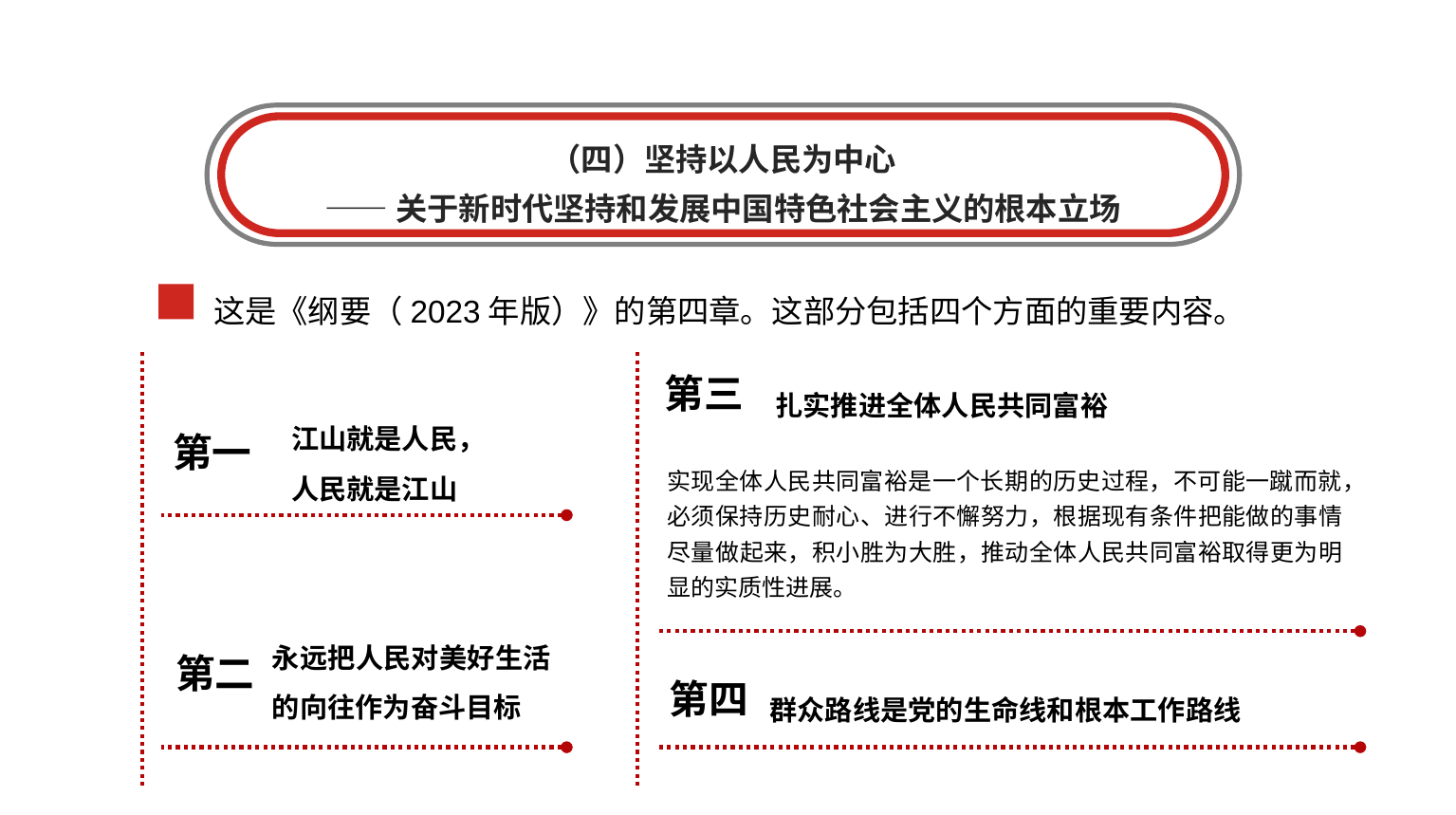

（四）坚持以人民为中心
——关于新时代坚持和发展中国特色社会主义的根本立场
这是《纲要（2023年版）》的第四章。这部分包括四个方面的重要内容。

第三
扎实推进全体人民共同富裕
江山就是人民，
人民就是江山
第一
实现全体人民共同富裕是一个长期的历史过程，不可能一蹴而就，必须保持历史耐心、进行不懈努力，根据现有条件把能做的事情尽量做起来，积小胜为大胜，推动全体人民共同富裕取得更为明显的实质性进展。
永远把人民对美好生活的向往作为奋斗目标
第二
第四
群众路线是党的生命线和根本工作路线